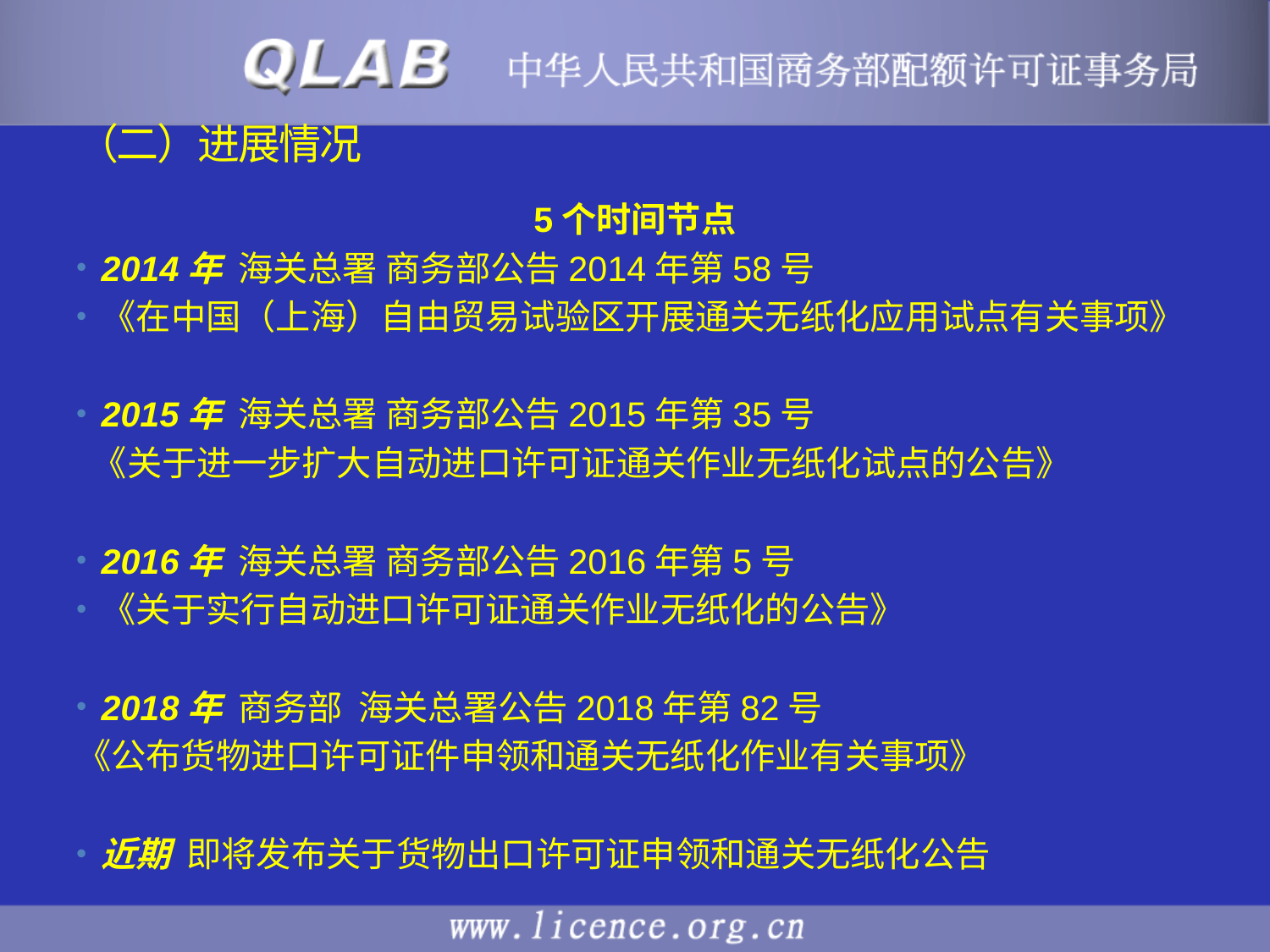

# （二）进展情况
5个时间节点
2014年  海关总署 商务部公告2014年第58号
《在中国（上海）自由贸易试验区开展通关无纸化应用试点有关事项》

2015年  海关总署 商务部公告2015年第35号
 《关于进一步扩大自动进口许可证通关作业无纸化试点的公告》

2016年  海关总署 商务部公告2016年第5号
《关于实行自动进口许可证通关作业无纸化的公告》

2018年  商务部  海关总署公告2018年第82号
《公布货物进口许可证件申领和通关无纸化作业有关事项》

近期  即将发布关于货物出口许可证申领和通关无纸化公告